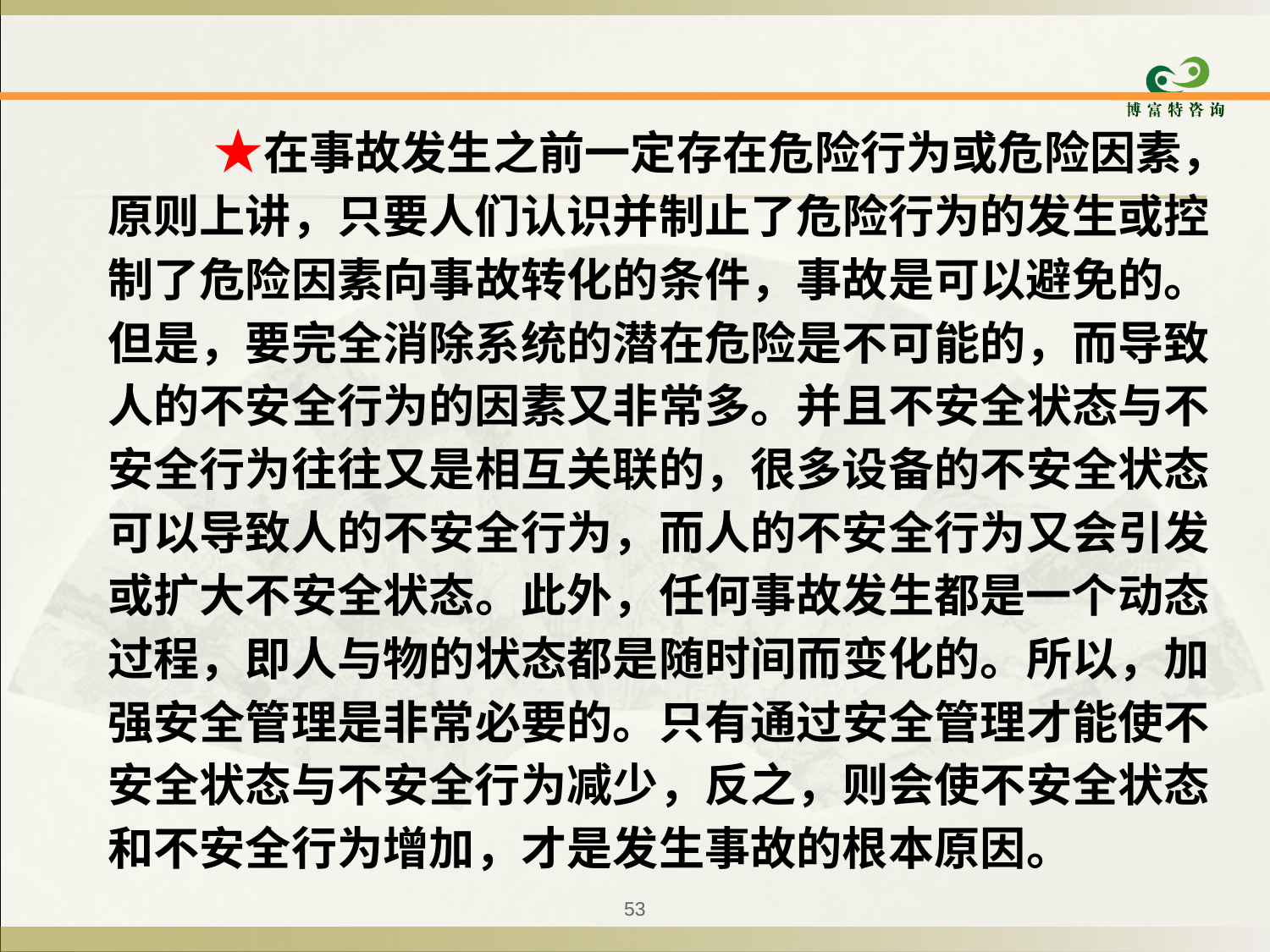

★在事故发生之前一定存在危险行为或危险因素，原则上讲，只要人们认识并制止了危险行为的发生或控制了危险因素向事故转化的条件，事故是可以避免的。但是，要完全消除系统的潜在危险是不可能的，而导致人的不安全行为的因素又非常多。并且不安全状态与不安全行为往往又是相互关联的，很多设备的不安全状态可以导致人的不安全行为，而人的不安全行为又会引发或扩大不安全状态。此外，任何事故发生都是一个动态过程，即人与物的状态都是随时间而变化的。所以，加强安全管理是非常必要的。只有通过安全管理才能使不安全状态与不安全行为减少，反之，则会使不安全状态和不安全行为增加，才是发生事故的根本原因。
53